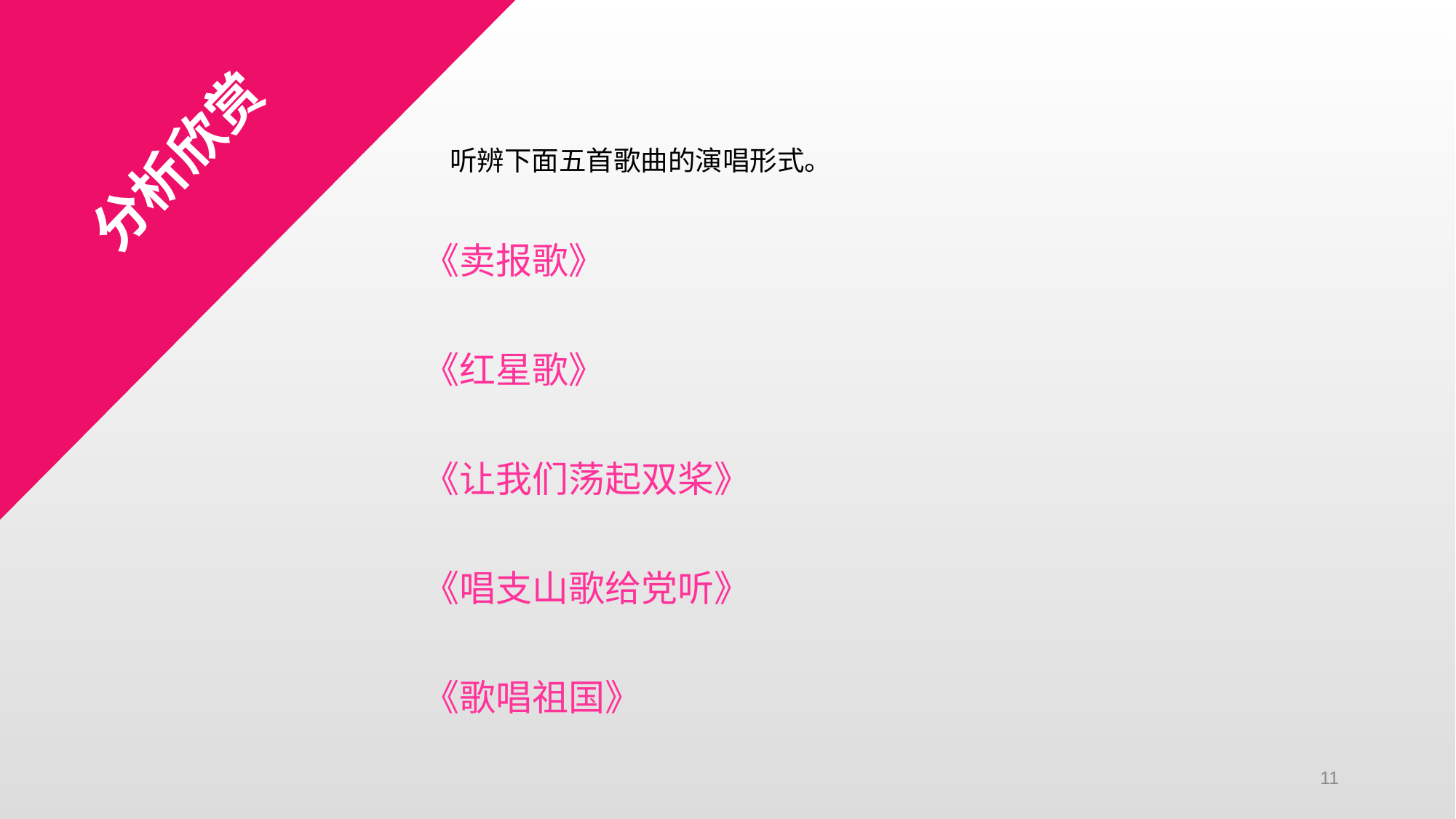

听辨下面五首歌曲的演唱形式。
分析欣赏
《卖报歌》

《红星歌》

《让我们荡起双桨》

《唱支山歌给党听》

《歌唱祖国》

11